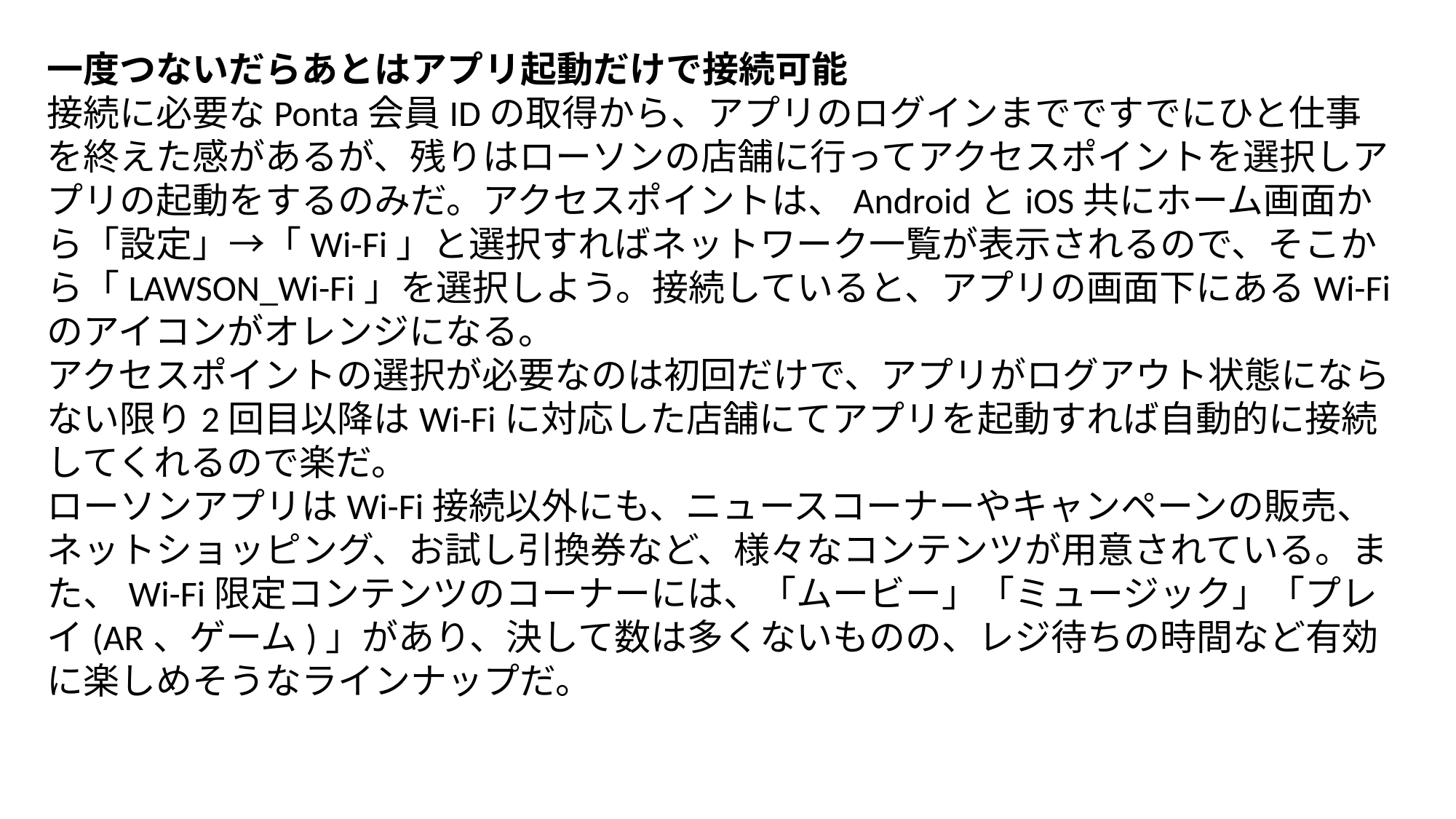

一度つないだらあとはアプリ起動だけで接続可能
接続に必要なPonta会員IDの取得から、アプリのログインまでですでにひと仕事を終えた感があるが、残りはローソンの店舗に行ってアクセスポイントを選択しアプリの起動をするのみだ。アクセスポイントは、AndroidとiOS共にホーム画面から「設定」→「Wi-Fi」と選択すればネットワーク一覧が表示されるので、そこから「LAWSON_Wi-Fi」を選択しよう。接続していると、アプリの画面下にあるWi-Fiのアイコンがオレンジになる。
アクセスポイントの選択が必要なのは初回だけで、アプリがログアウト状態にならない限り2回目以降はWi-Fiに対応した店舗にてアプリを起動すれば自動的に接続してくれるので楽だ。
ローソンアプリはWi-Fi接続以外にも、ニュースコーナーやキャンペーンの販売、ネットショッピング、お試し引換券など、様々なコンテンツが用意されている。また、Wi-Fi限定コンテンツのコーナーには、「ムービー」「ミュージック」「プレイ(AR、ゲーム)」があり、決して数は多くないものの、レジ待ちの時間など有効に楽しめそうなラインナップだ。